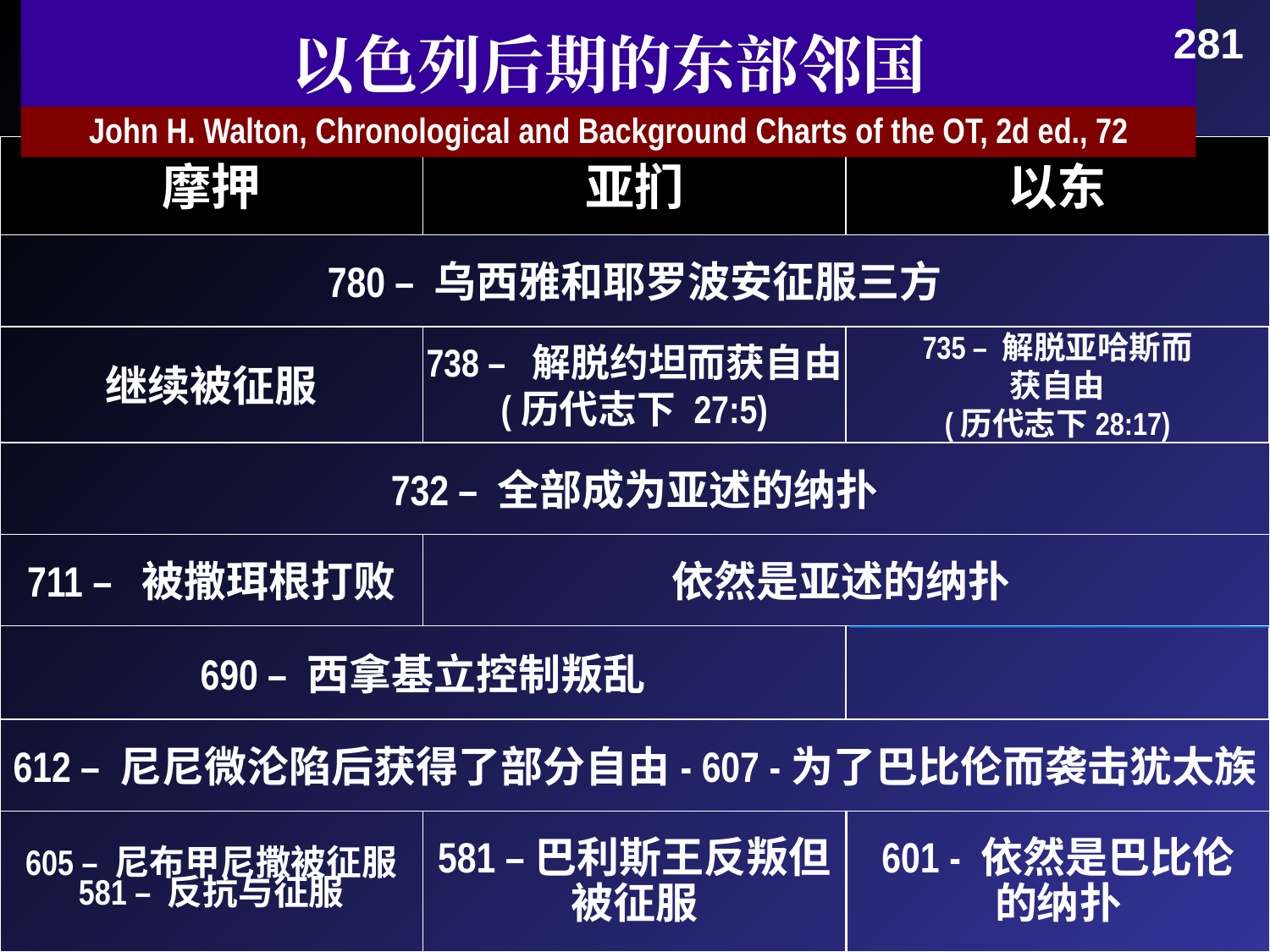

# 以色列后期的东部邻国
281

John H. Walton, Chronological and Background Charts of the OT, 2d ed., 72

摩押

亚扪

以东

780 – 乌西雅和耶罗波安征服三方

继续被征服

738 –  解脱约坦而获自由 (历代志下 27:5)

735 – 解脱亚哈斯而
获自由
(历代志下28:17)

732 – 全部成为亚述的纳扑

711 –  被撒珥根打败

依然是亚述的纳扑
690 – 西拿基立控制叛乱

612 – 尼尼微沦陷后获得了部分自由- 607 -为了巴比伦而袭击犹太族

605 – 尼布甲尼撒被征服
581 – 反抗与征服

581 –巴利斯王反叛但
被征服

601 - 依然是巴比伦
的纳扑